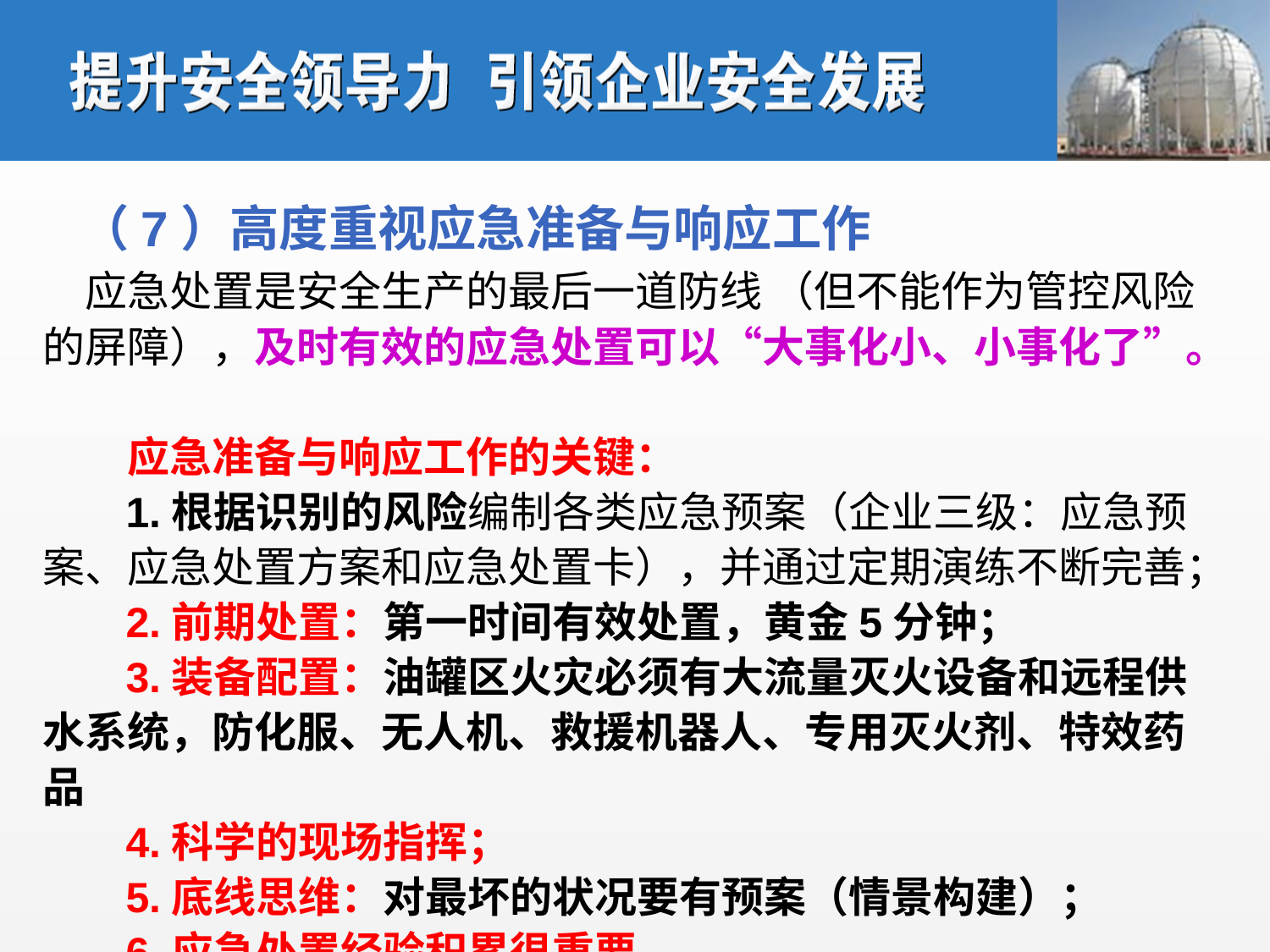

（7）高度重视应急准备与响应工作
   应急处置是安全生产的最后一道防线 （但不能作为管控风险的屏障），及时有效的应急处置可以“大事化小、小事化了”。
　　应急准备与响应工作的关键：
       1.根据识别的风险编制各类应急预案（企业三级：应急预案、应急处置方案和应急处置卡），并通过定期演练不断完善；
       2.前期处置：第一时间有效处置，黄金5分钟；
       3.装备配置：油罐区火灾必须有大流量灭火设备和远程供水系统，防化服、无人机、救援机器人、专用灭火剂、特效药品
       4.科学的现场指挥；
       5.底线思维：对最坏的状况要有预案（情景构建）；
       6.应急处置经验积累很重要。